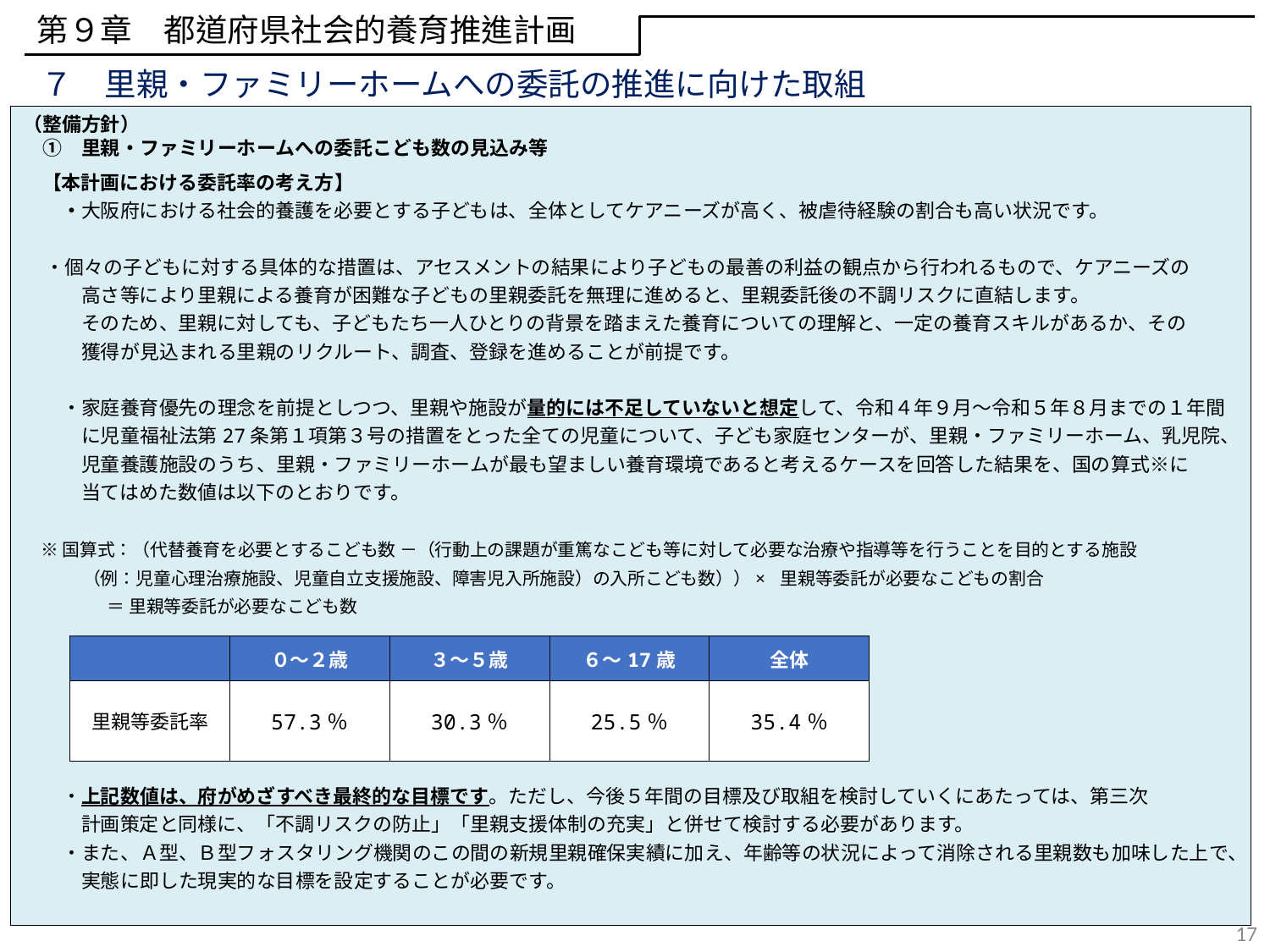

第９章　都道府県社会的養育推進計画
７　里親・ファミリーホームへの委託の推進に向けた取組
（整備方針）
　①　里親・ファミリーホームへの委託こども数の見込み等
　【本計画における委託率の考え方】
　　・大阪府における社会的養護を必要とする子どもは、全体としてケアニーズが高く、被虐待経験の割合も高い状況です。

    ・個々の子どもに対する具体的な措置は、アセスメントの結果により子どもの最善の利益の観点から行われるもので、ケアニーズの
　　　高さ等により里親による養育が困難な子どもの里親委託を無理に進めると、里親委託後の不調リスクに直結します。
　　　そのため、里親に対しても、子どもたち一人ひとりの背景を踏まえた養育についての理解と、一定の養育スキルがあるか、その
　　　獲得が見込まれる里親のリクルート、調査、登録を進めることが前提です。

　　・家庭養育優先の理念を前提としつつ、里親や施設が量的には不足していないと想定して、令和４年９月～令和５年８月までの１年間
　　　に児童福祉法第27条第１項第３号の措置をとった全ての児童について、子ども家庭センターが、里親・ファミリーホーム、乳児院、
　　　児童養護施設のうち、里親・ファミリーホームが最も望ましい養育環境であると考えるケースを回答した結果を、国の算式※に
　　　当てはめた数値は以下のとおりです。

    ※国算式：（代替養育を必要とするこども数 －（行動上の課題が重篤なこども等に対して必要な治療や指導等を行うことを目的とする施設
               （例：児童心理治療施設、児童自立支援施設、障害児入所施設）の入所こども数））× 里親等委託が必要なこどもの割合
                     ＝ 里親等委託が必要なこども数

　　・上記数値は、府がめざすべき最終的な目標です。ただし、今後５年間の目標及び取組を検討していくにあたっては、第三次
　　　計画策定と同様に、「不調リスクの防止」「里親支援体制の充実」と併せて検討する必要があります。
　　・また、Ａ型、Ｂ型フォスタリング機関のこの間の新規里親確保実績に加え、年齢等の状況によって消除される里親数も加味した上で、
　　　実態に即した現実的な目標を設定することが必要です。

|  | ０～２歳 | ３～５歳 | ６～17歳 | 全体 |
| --- | --- | --- | --- | --- |
| 里親等委託率 | 57.3％ | 30.3％ | 25.5％ | 35.4％ |
17